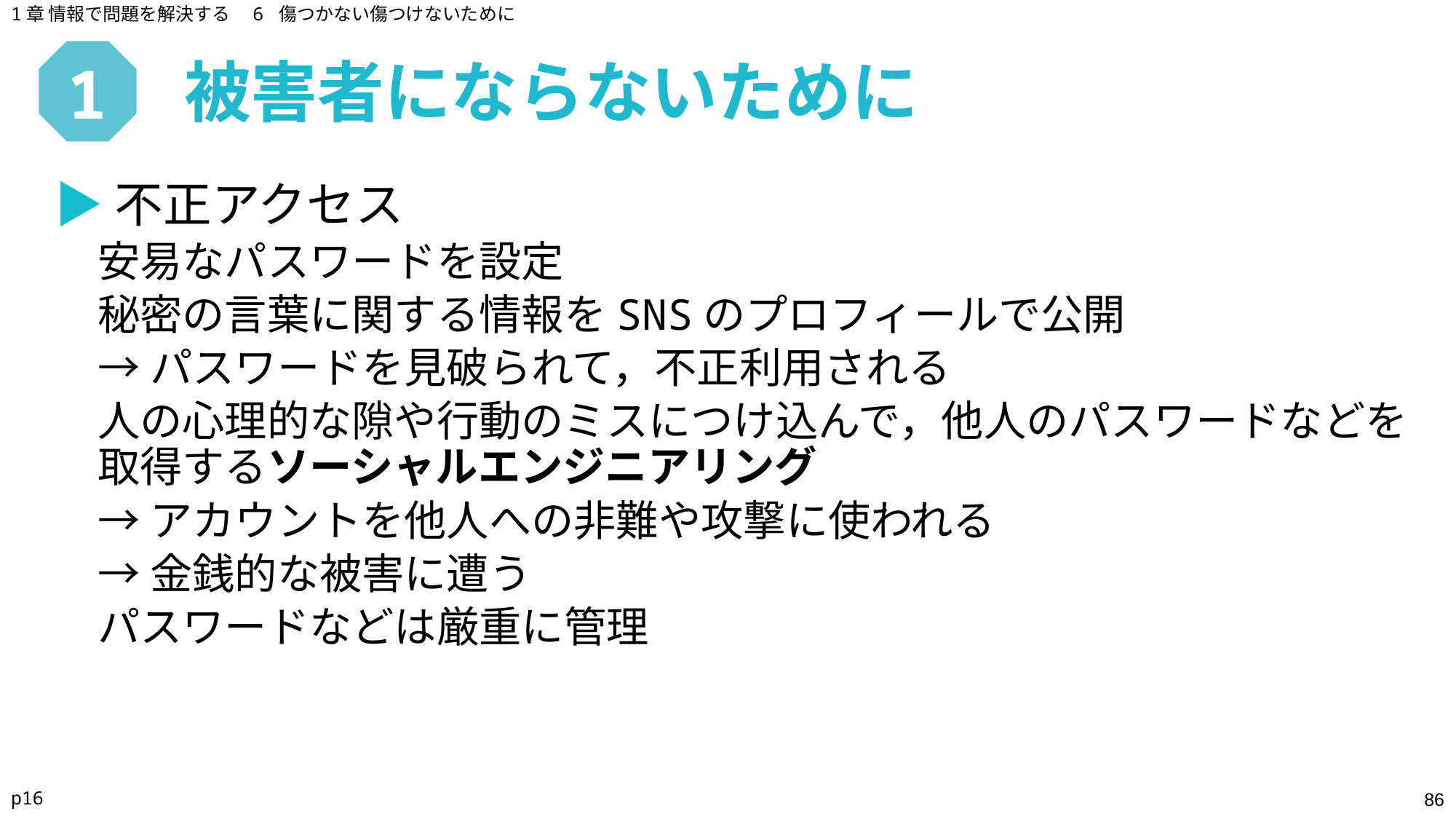

1章 情報で問題を解決する　6 傷つかない傷つけないために

被害者にならないために
# 1
▶不正アクセス
安易なパスワードを設定
秘密の言葉に関する情報をSNSのプロフィールで公開
→パスワードを見破られて，不正利用される
人の心理的な隙や行動のミスにつけ込んで，他人のパスワードなどを取得するソーシャルエンジニアリング
→アカウントを他人への非難や攻撃に使われる
→金銭的な被害に遭う
パスワードなどは厳重に管理
p16
86